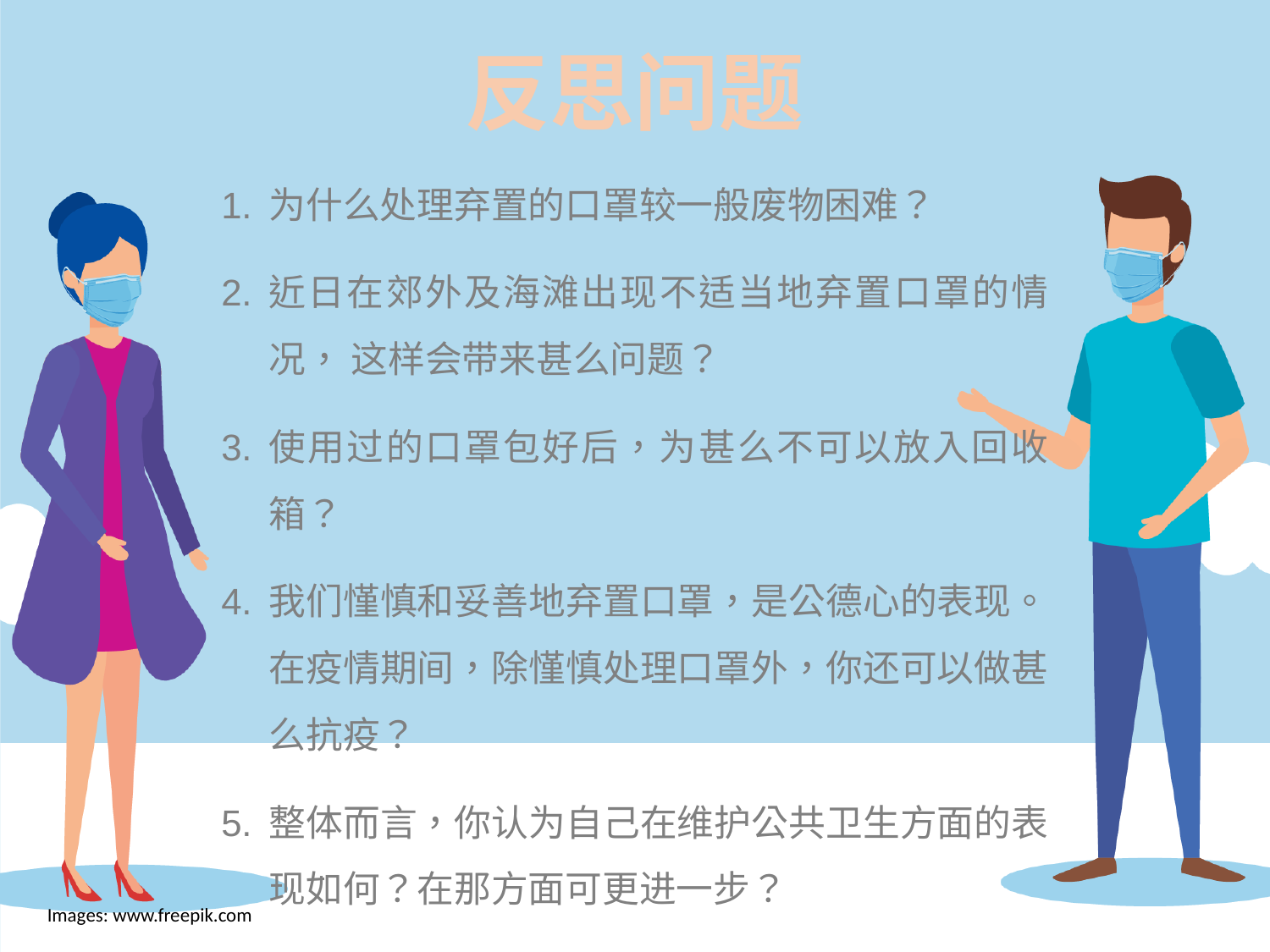

# 反思问题
为什么处理弃置的口罩较一般废物困难？
近日在郊外及海滩出现不适当地弃置口罩的情况， 这样会带来甚么问题？
使用过的口罩包好后，为甚么不可以放入回收箱？
我们慬慎和妥善地弃置口罩，是公德心的表现。在疫情期间，除慬慎处理口罩外，你还可以做甚么抗疫？
整体而言，你认为自己在维护公共卫生方面的表现如何？在那方面可更进一步？
Images: www.freepik.com